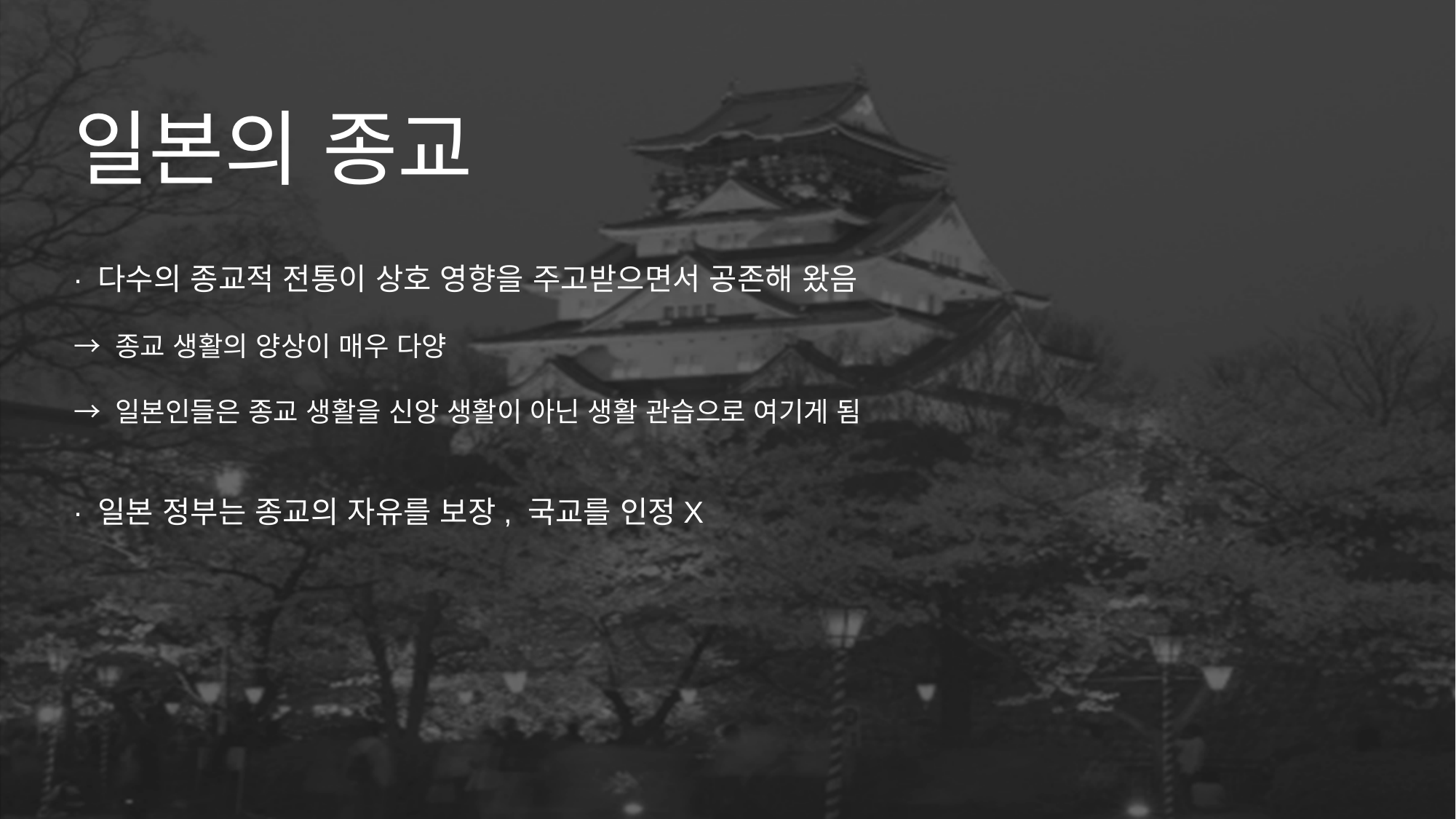

일본의 종교
∙ 다수의 종교적 전통이 상호 영향을 주고받으면서 공존해 왔음

→ 종교 생활의 양상이 매우 다양

→ 일본인들은 종교 생활을 신앙 생활이 아닌 생활 관습으로 여기게 됨

∙ 일본 정부는 종교의 자유를 보장, 국교를 인정X